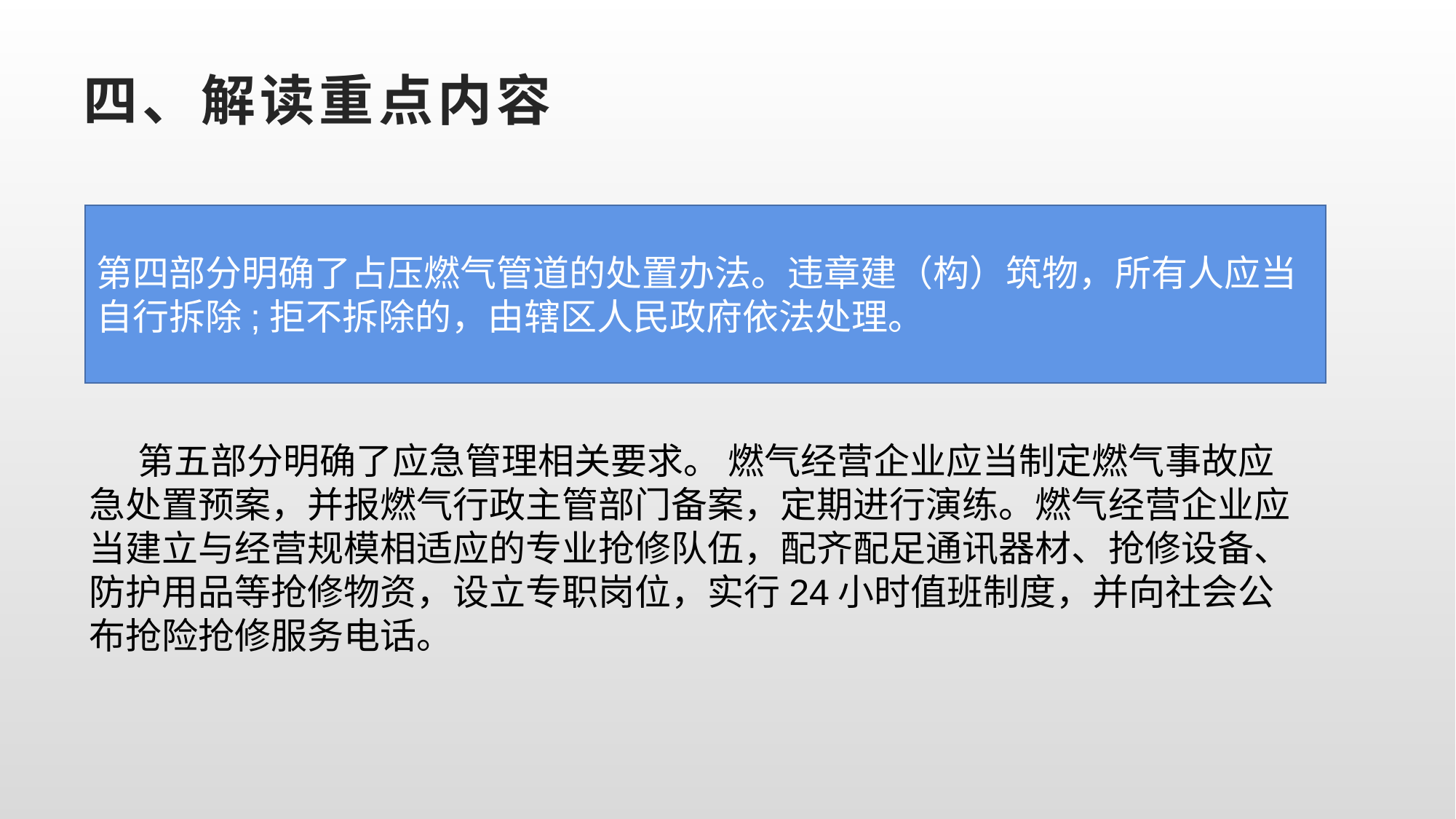

# 四、解读重点内容
第四部分明确了占压燃气管道的处置办法。违章建（构）筑物，所有人应当自行拆除;拒不拆除的，由辖区人民政府依法处理。
第五部分明确了应急管理相关要求。 燃气经营企业应当制定燃气事故应急处置预案，并报燃气行政主管部门备案，定期进行演练。燃气经营企业应当建立与经营规模相适应的专业抢修队伍，配齐配足通讯器材、抢修设备、防护用品等抢修物资，设立专职岗位，实行24小时值班制度，并向社会公布抢险抢修服务电话。